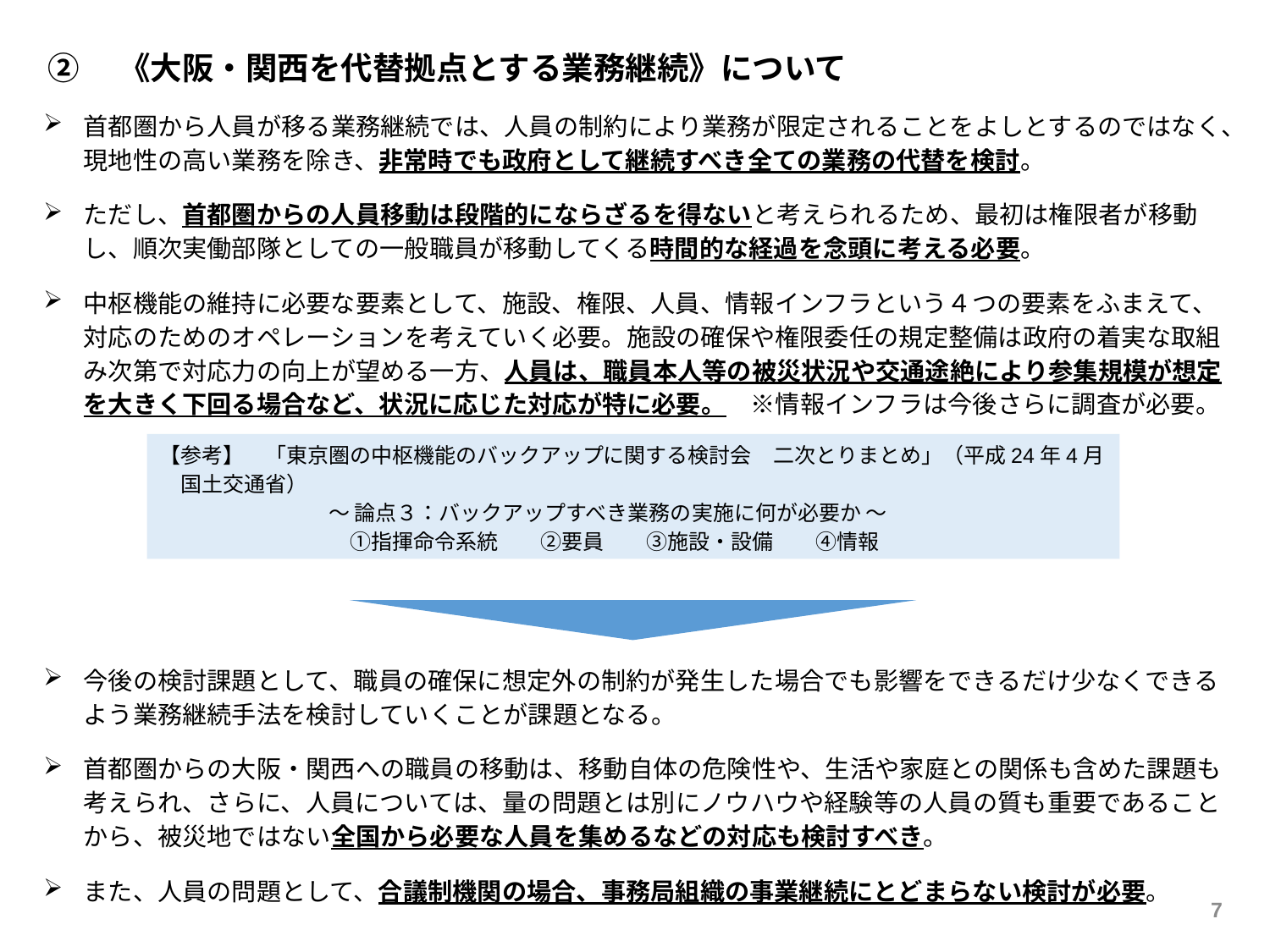

②　《大阪・関西を代替拠点とする業務継続》について
首都圏から人員が移る業務継続では、人員の制約により業務が限定されることをよしとするのではなく、現地性の高い業務を除き、非常時でも政府として継続すべき全ての業務の代替を検討。
ただし、首都圏からの人員移動は段階的にならざるを得ないと考えられるため、最初は権限者が移動し、順次実働部隊としての一般職員が移動してくる時間的な経過を念頭に考える必要。
中枢機能の維持に必要な要素として、施設、権限、人員、情報インフラという４つの要素をふまえて、対応のためのオペレーションを考えていく必要。施設の確保や権限委任の規定整備は政府の着実な取組み次第で対応力の向上が望める一方、人員は、職員本人等の被災状況や交通途絶により参集規模が想定を大きく下回る場合など、状況に応じた対応が特に必要。　※情報インフラは今後さらに調査が必要。
【参考】　「東京圏の中枢機能のバックアップに関する検討会　二次とりまとめ」（平成24年4月　国土交通省）
　　　　　　　　～ 論点３：バックアップすべき業務の実施に何が必要か ～
　　　　　　　　　①指揮命令系統　　②要員　　③施設・設備　　④情報

今後の検討課題として、職員の確保に想定外の制約が発生した場合でも影響をできるだけ少なくできるよう業務継続手法を検討していくことが課題となる。
首都圏からの大阪・関西への職員の移動は、移動自体の危険性や、生活や家庭との関係も含めた課題も考えられ、さらに、人員については、量の問題とは別にノウハウや経験等の人員の質も重要であることから、被災地ではない全国から必要な人員を集めるなどの対応も検討すべき。
また、人員の問題として、合議制機関の場合、事務局組織の事業継続にとどまらない検討が必要。
7